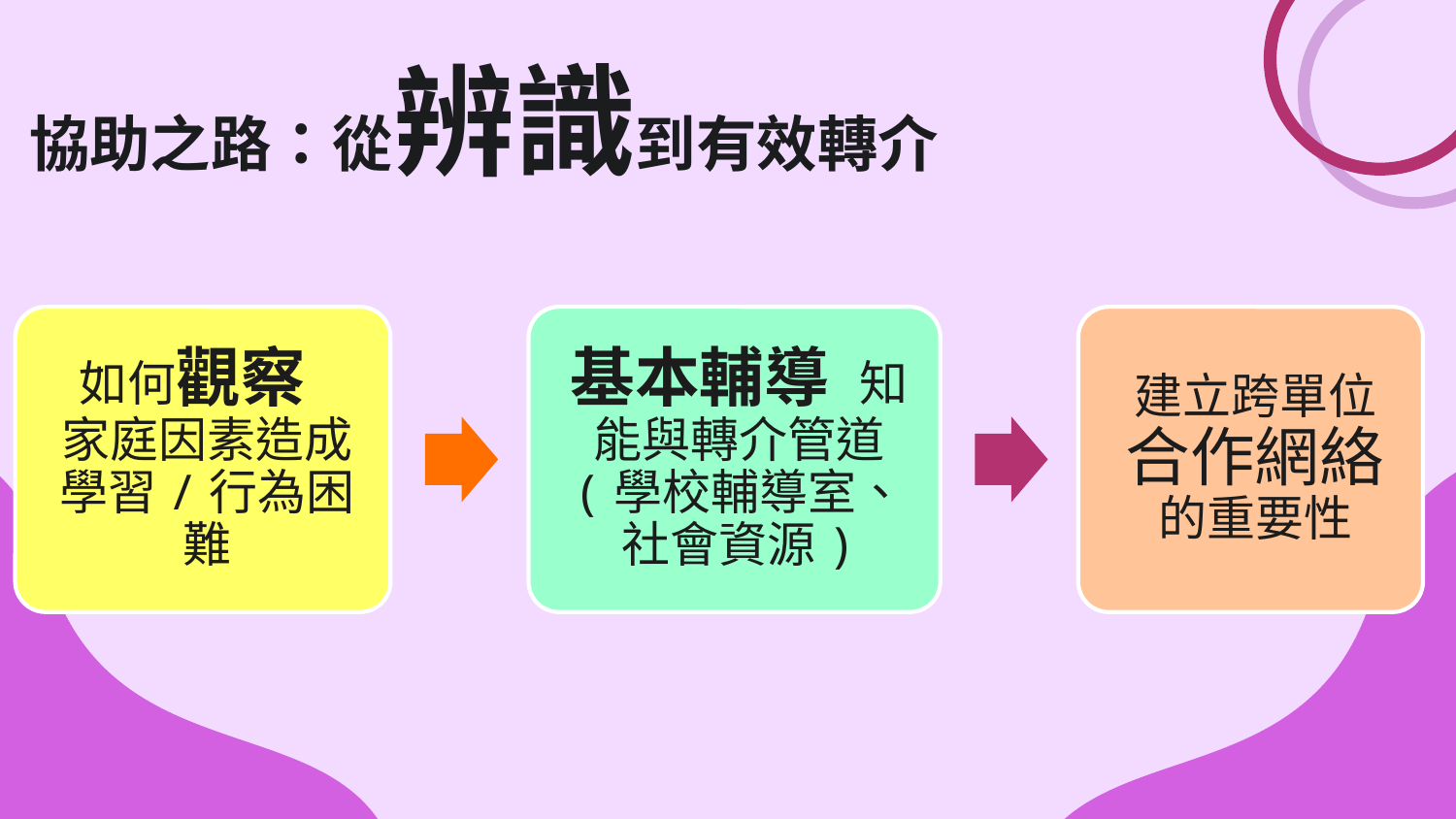

# 協助之路：從辨識到有效轉介
如何觀察   家庭因素造成學習/行為困難

基本輔導  知能與轉介管道 (學校輔導室、社會資源)

建立跨單位合作網絡的重要性